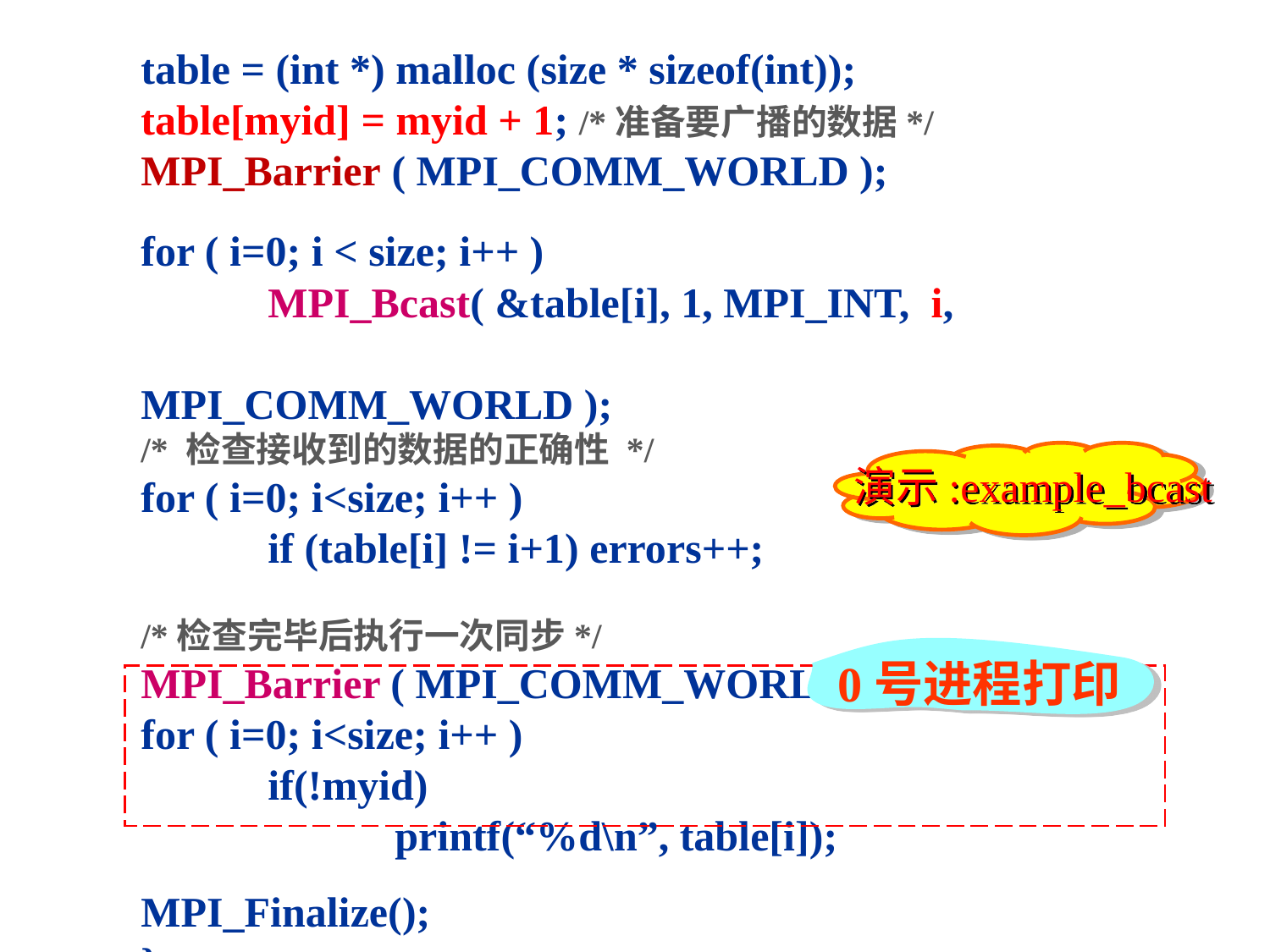

table = (int *) malloc (size * sizeof(int));
table[myid] = myid + 1; /*准备要广播的数据*/
MPI_Barrier ( MPI_COMM_WORLD );

for ( i=0; i < size; i++ )
	MPI_Bcast( &table[i], 1, MPI_INT,  i, 						MPI_COMM_WORLD );
/* 检查接收到的数据的正确性 */
for ( i=0; i<size; i++ )
	if (table[i] != i+1) errors++;

/*检查完毕后执行一次同步*/
MPI_Barrier ( MPI_COMM_WORLD );
for ( i=0; i<size; i++ )
	if(!myid)
		printf(“%d\n”, table[i]);

MPI_Finalize();
}

演示:example_bcast

0号进程打印